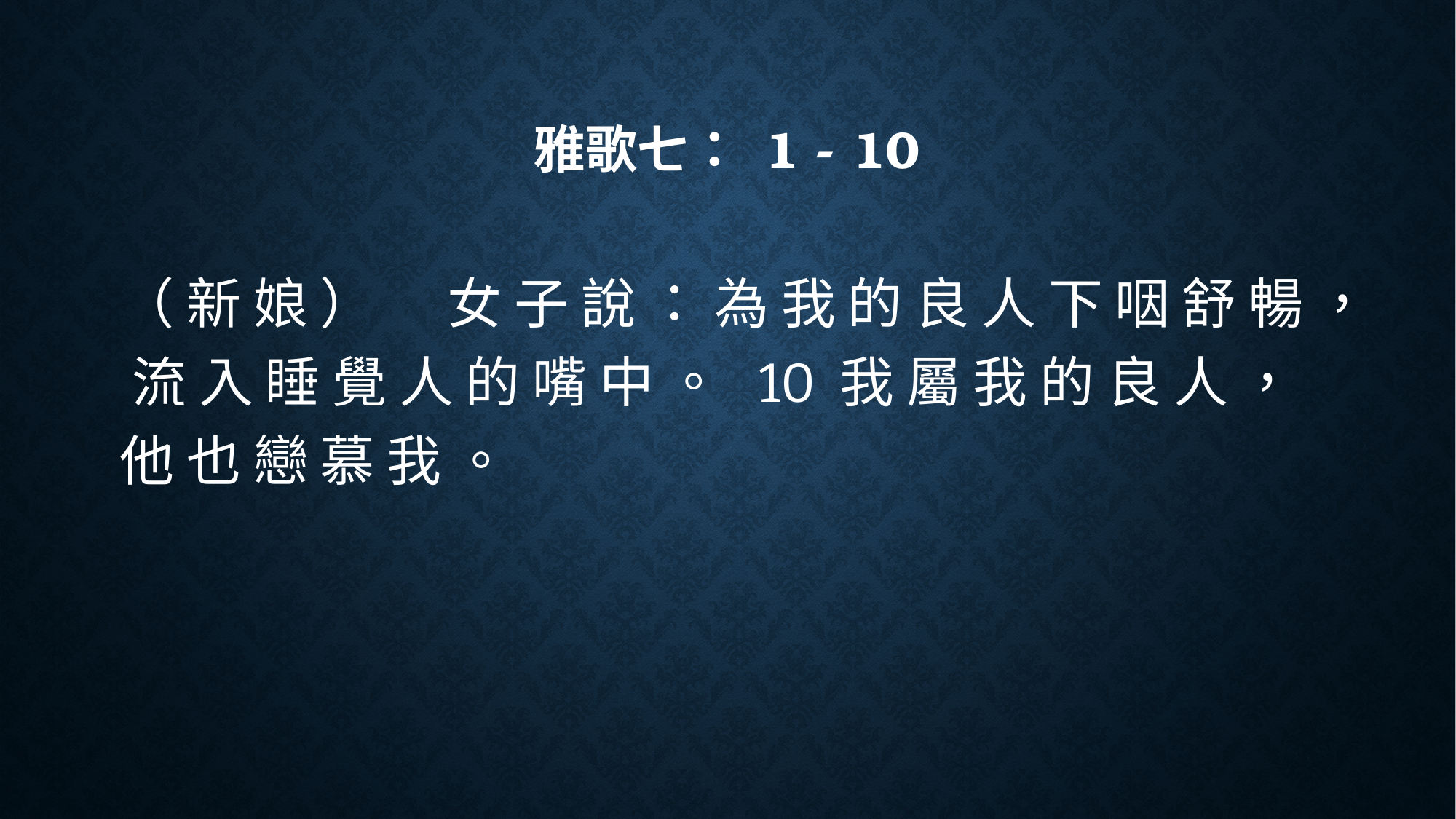

# 雅歌七： 1 - 10
（ 新 娘 ） 	女 子 說 ： 為 我 的 良 人 下 咽 舒 暢 ， 流 入 睡 覺 人 的 嘴 中 。  10 我 屬 我 的 良 人 ， 他 也 戀 慕 我 。